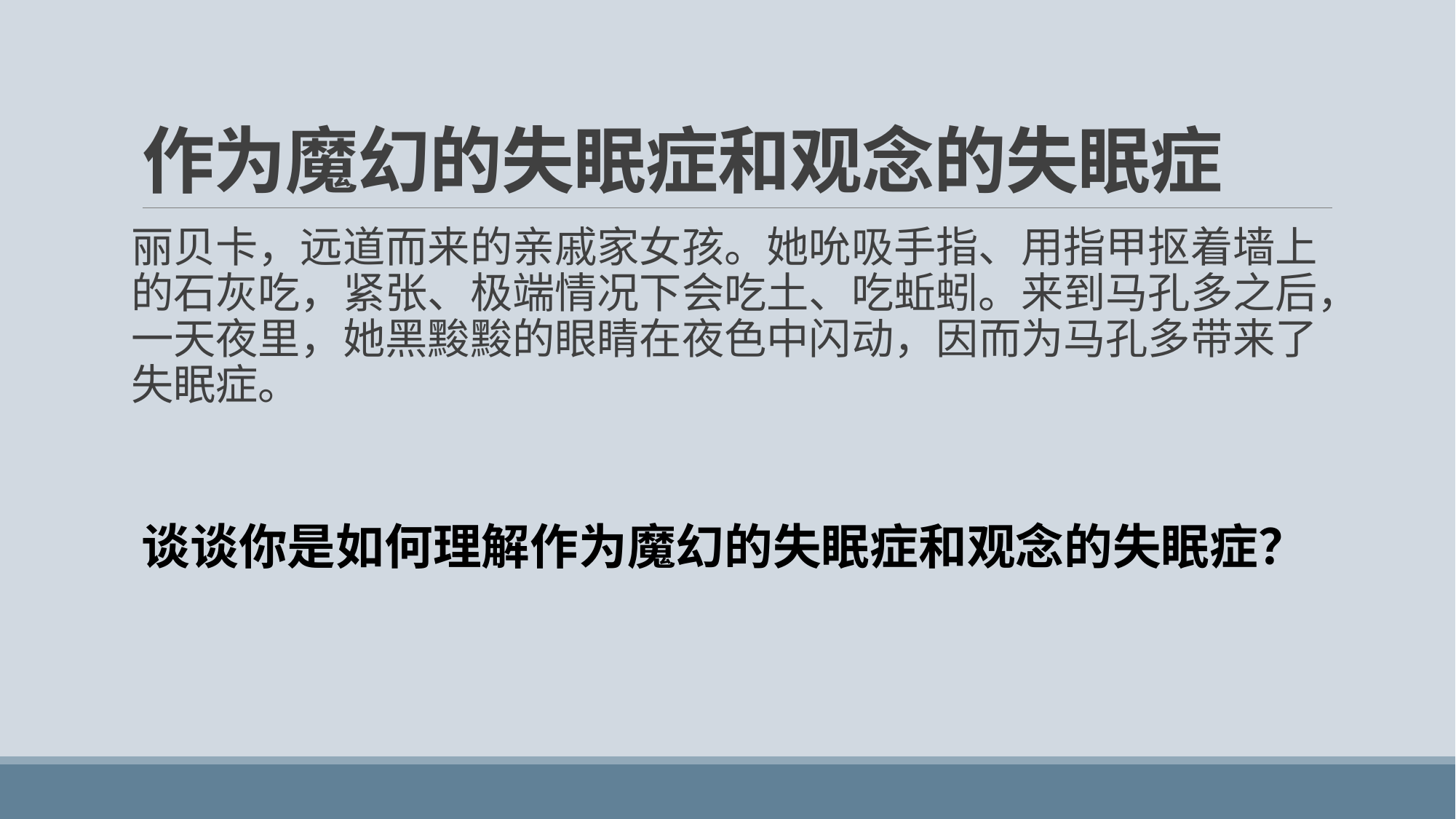

# 作为魔幻的失眠症和观念的失眠症
丽贝卡，远道而来的亲戚家女孩。她吮吸手指、用指甲抠着墙上的石灰吃，紧张、极端情况下会吃土、吃蚯蚓。来到马孔多之后，一天夜里，她黑黢黢的眼睛在夜色中闪动，因而为马孔多带来了失眠症。

谈谈你是如何理解作为魔幻的失眠症和观念的失眠症？